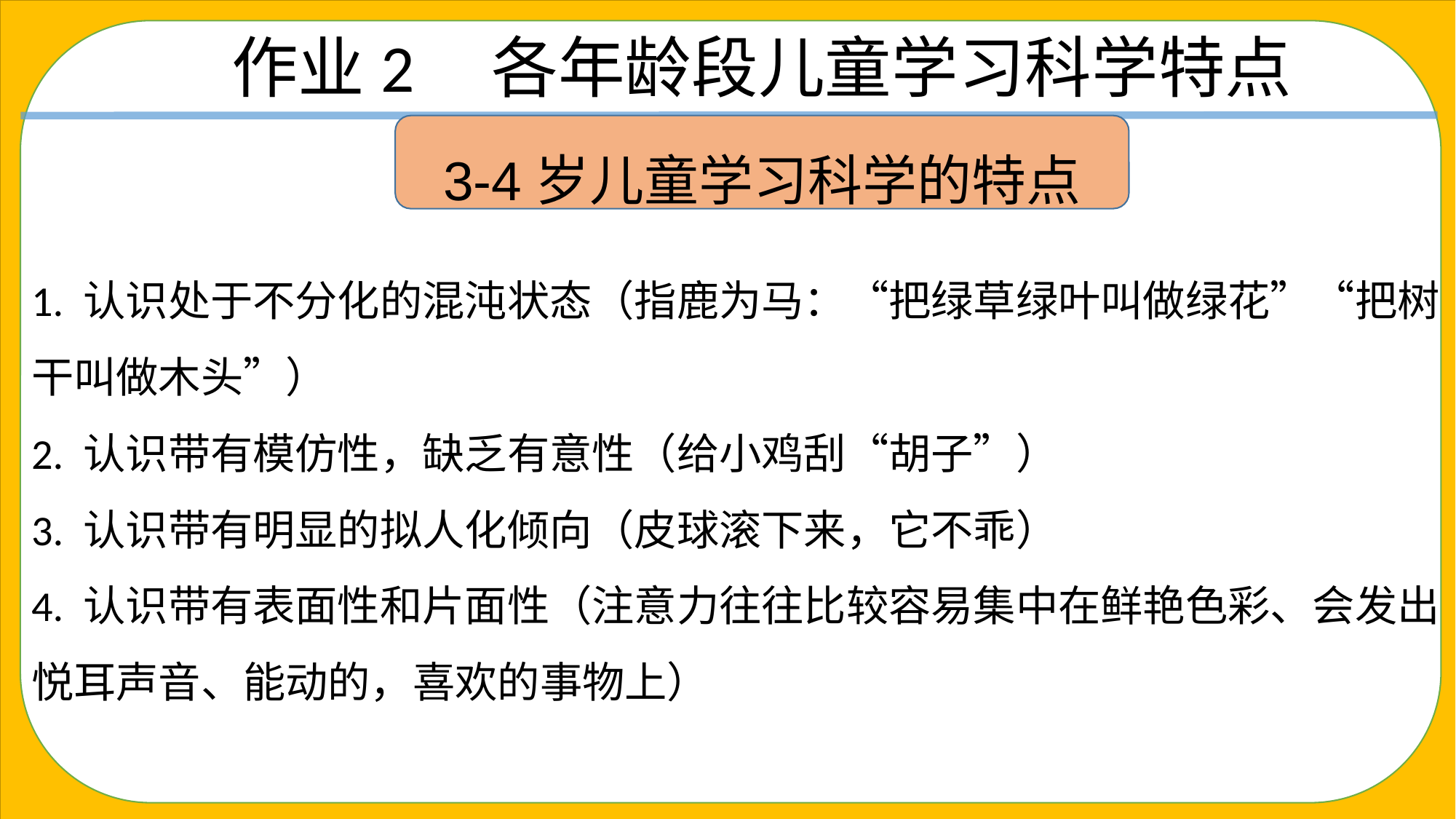

作业2    各年龄段儿童学习科学特点

1. 认识处于不分化的混沌状态（指鹿为马：“把绿草绿叶叫做绿花”“把树干叫做木头”）
2. 认识带有模仿性，缺乏有意性（给小鸡刮“胡子”）
3. 认识带有明显的拟人化倾向（皮球滚下来，它不乖）
4. 认识带有表面性和片面性（注意力往往比较容易集中在鲜艳色彩、会发出悦耳声音、能动的，喜欢的事物上）
3-4岁儿童学习科学的特点